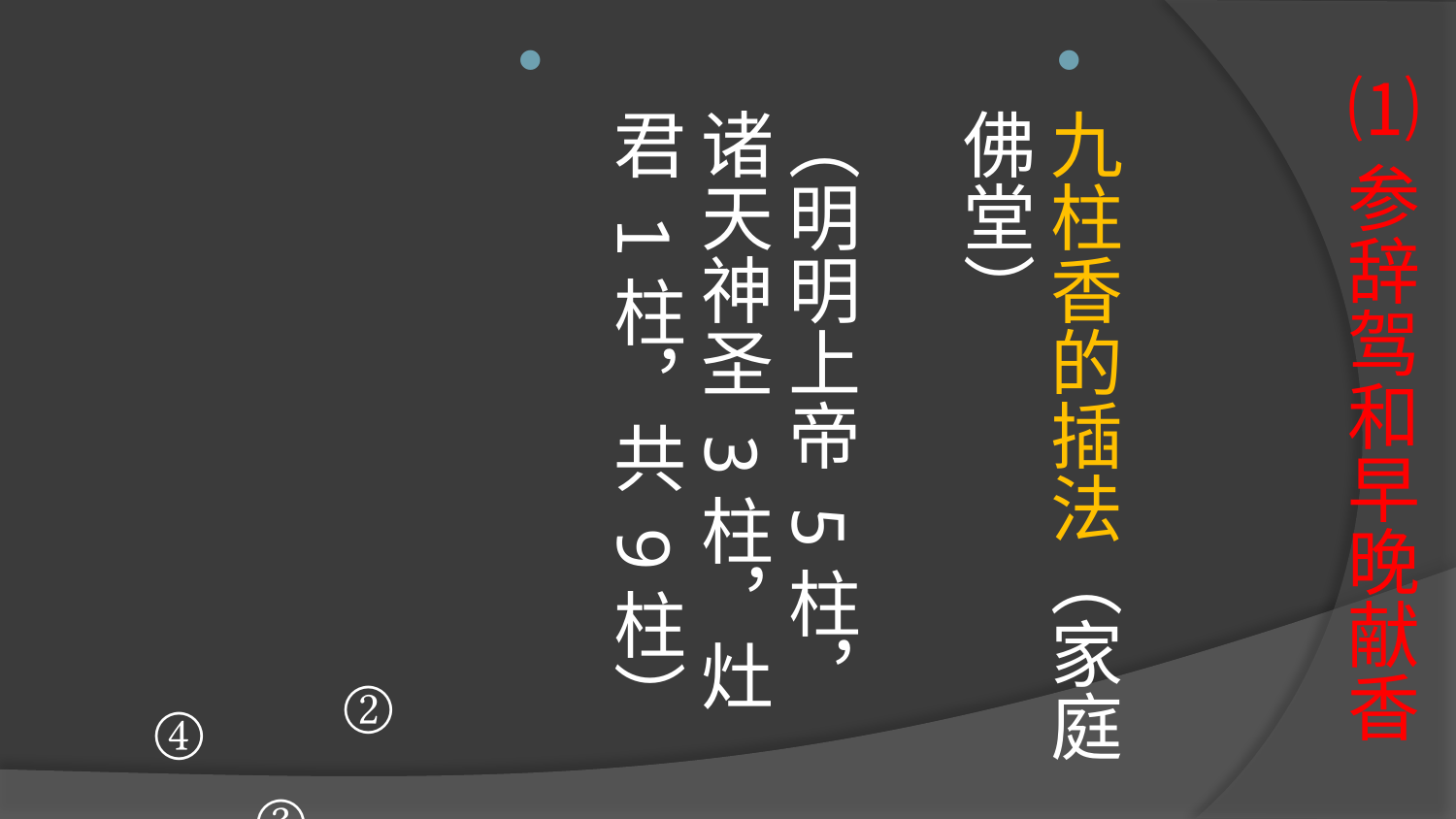

# ⑴参辞驾和早晚献香
九柱香的插法（家庭佛堂）
（明明上帝 5柱，诸天神圣 3柱，灶君 1柱，共 9柱）
    ②     ②
 ③ ① ⑤  ①
      ④     ③